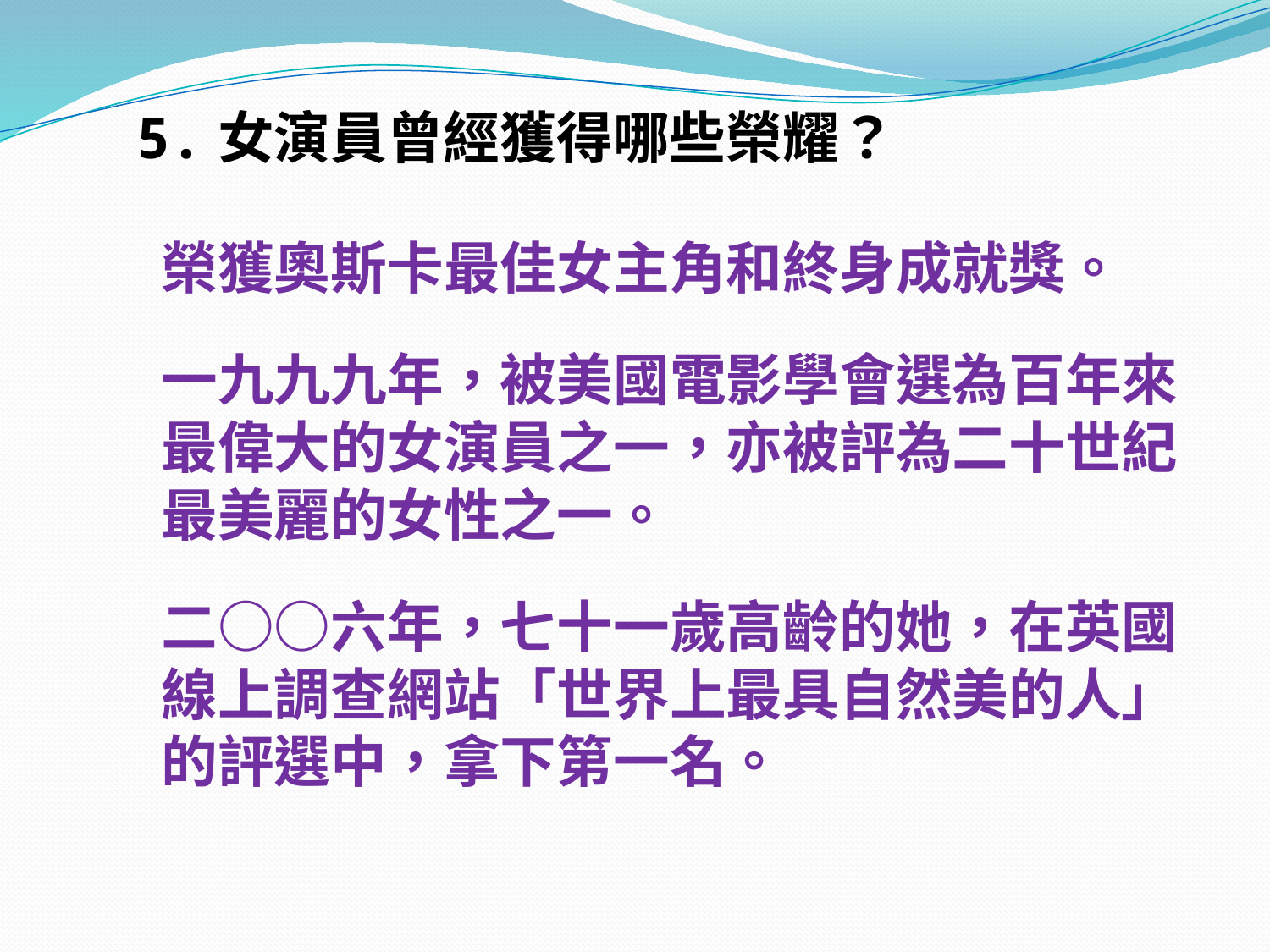

5.女演員曾經獲得哪些榮耀？
榮獲奧斯卡最佳女主角和終身成就獎。

一九九九年，被美國電影學會選為百年來最偉大的女演員之一，亦被評為二十世紀最美麗的女性之一。

二○○六年，七十一歲高齡的她，在英國線上調查網站「世界上最具自然美的人」的評選中，拿下第一名。